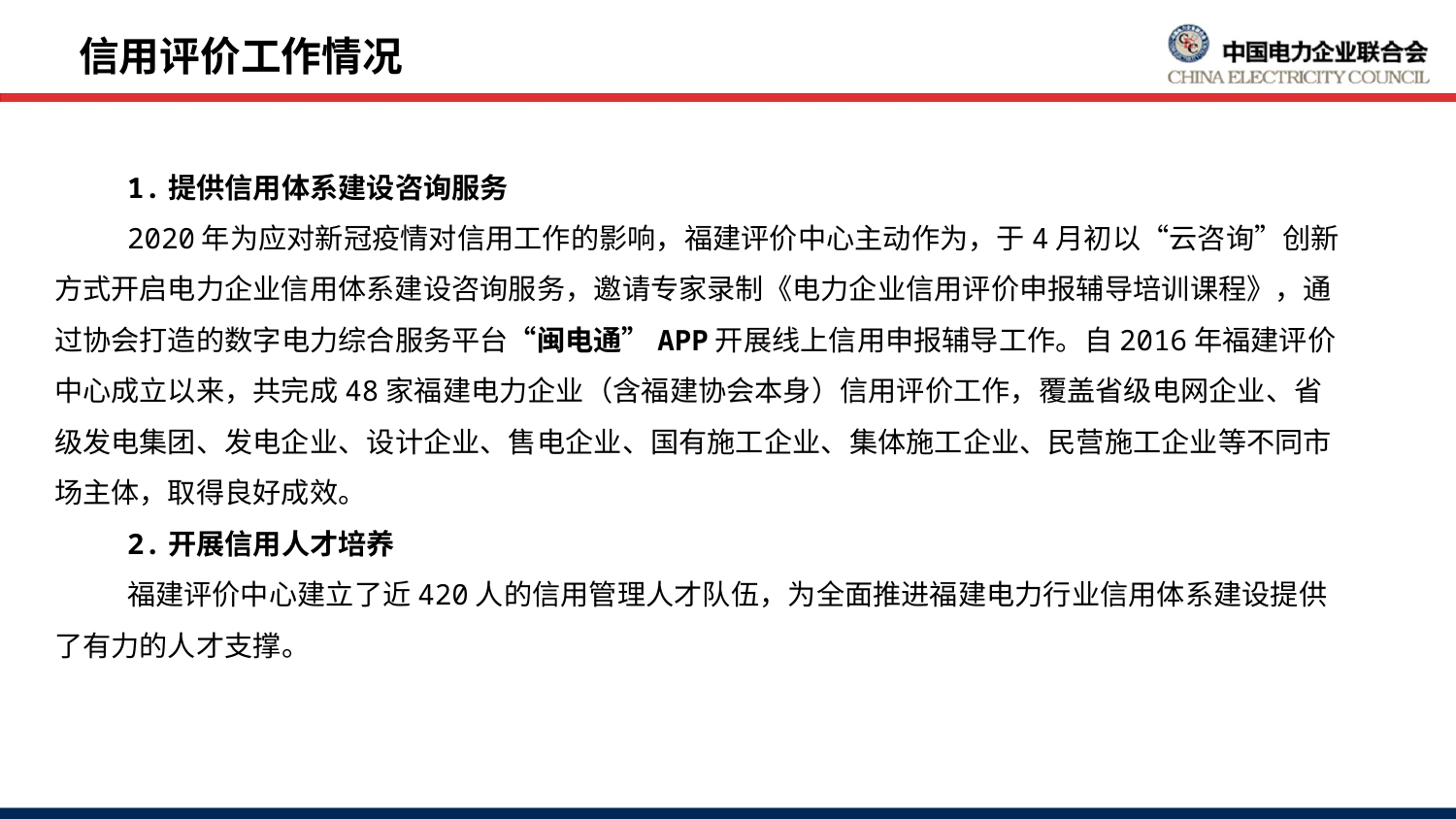

信用评价工作情况
1.提供信用体系建设咨询服务
2020年为应对新冠疫情对信用工作的影响，福建评价中心主动作为，于4月初以“云咨询”创新方式开启电力企业信用体系建设咨询服务，邀请专家录制《电力企业信用评价申报辅导培训课程》，通过协会打造的数字电力综合服务平台“闽电通”APP开展线上信用申报辅导工作。自2016年福建评价中心成立以来，共完成48家福建电力企业（含福建协会本身）信用评价工作，覆盖省级电网企业、省级发电集团、发电企业、设计企业、售电企业、国有施工企业、集体施工企业、民营施工企业等不同市场主体，取得良好成效。
2.开展信用人才培养
福建评价中心建立了近420人的信用管理人才队伍，为全面推进福建电力行业信用体系建设提供了有力的人才支撑。